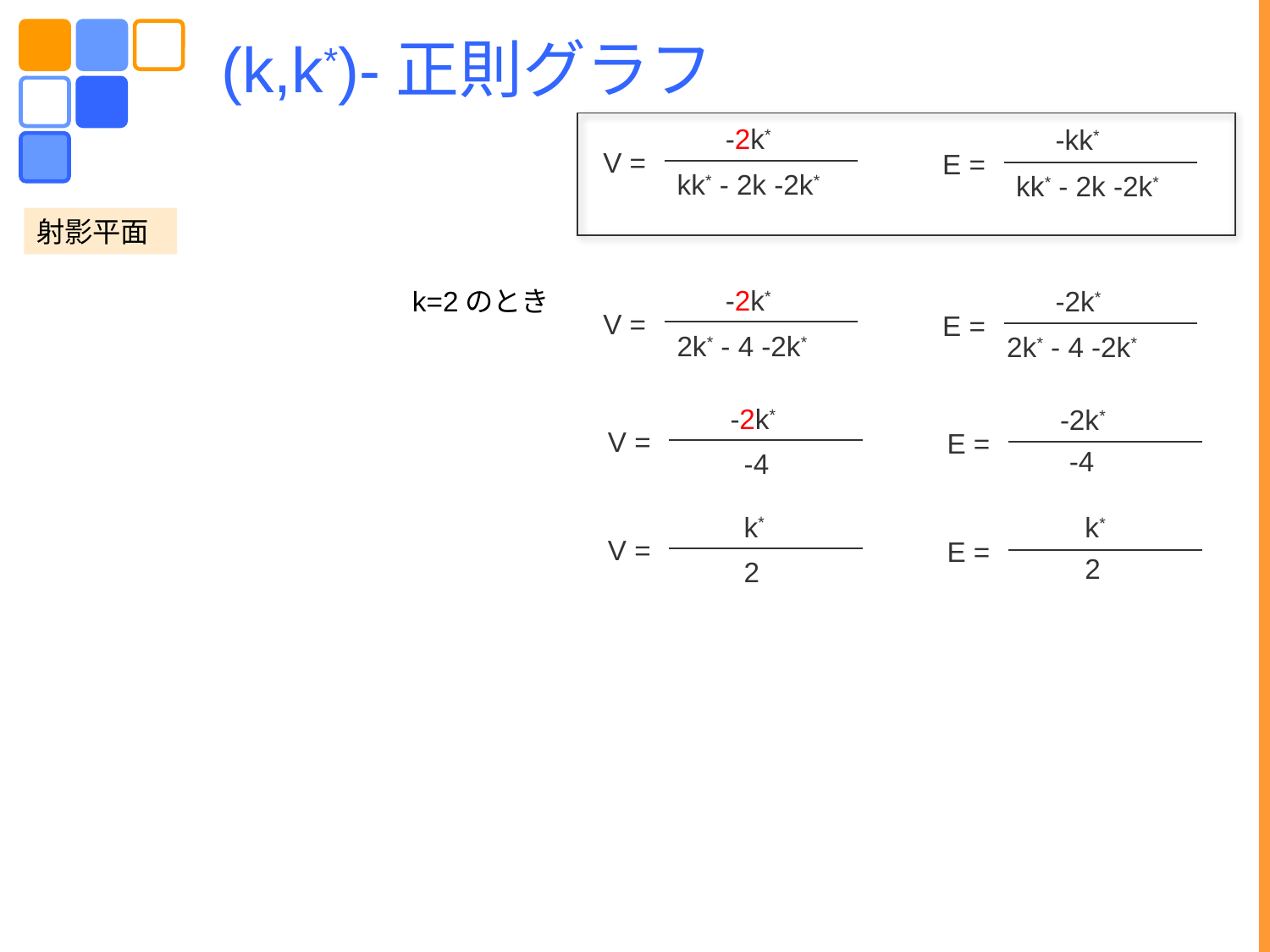

(k,k*)-正則グラフ

-2k*
-kk*
V =
E =
kk* - 2k -2k*
kk* - 2k -2k*
射影平面
-2k*
-2k*
V =
E =
2k* - 4 -2k*
2k* - 4 -2k*
k=2のとき
-2k*
-2k*
V =
E =
-4
-4
k*
k*
V =
E =
2
2